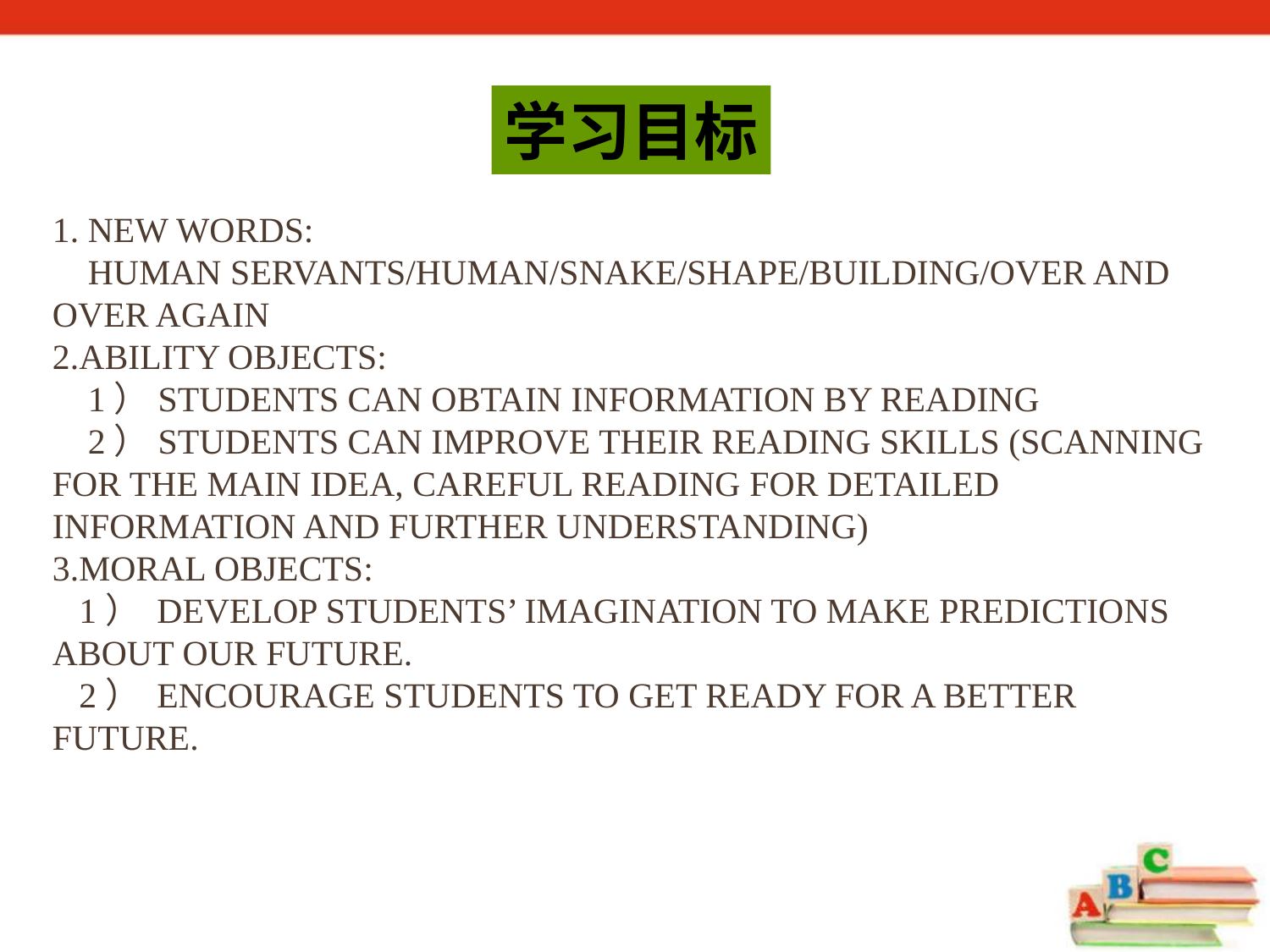

学习目标
# 1. New words: human servants/human/snake/shape/building/over and over again 2.Ability objects: 1）Students can obtain information by reading 2）Students can improve their reading skills (scanning for the main idea, careful reading for detailed information and further understanding) 3.Moral objects: 1） Develop students’ imagination to make predictions about our future. 2） Encourage students to get ready for a better future.